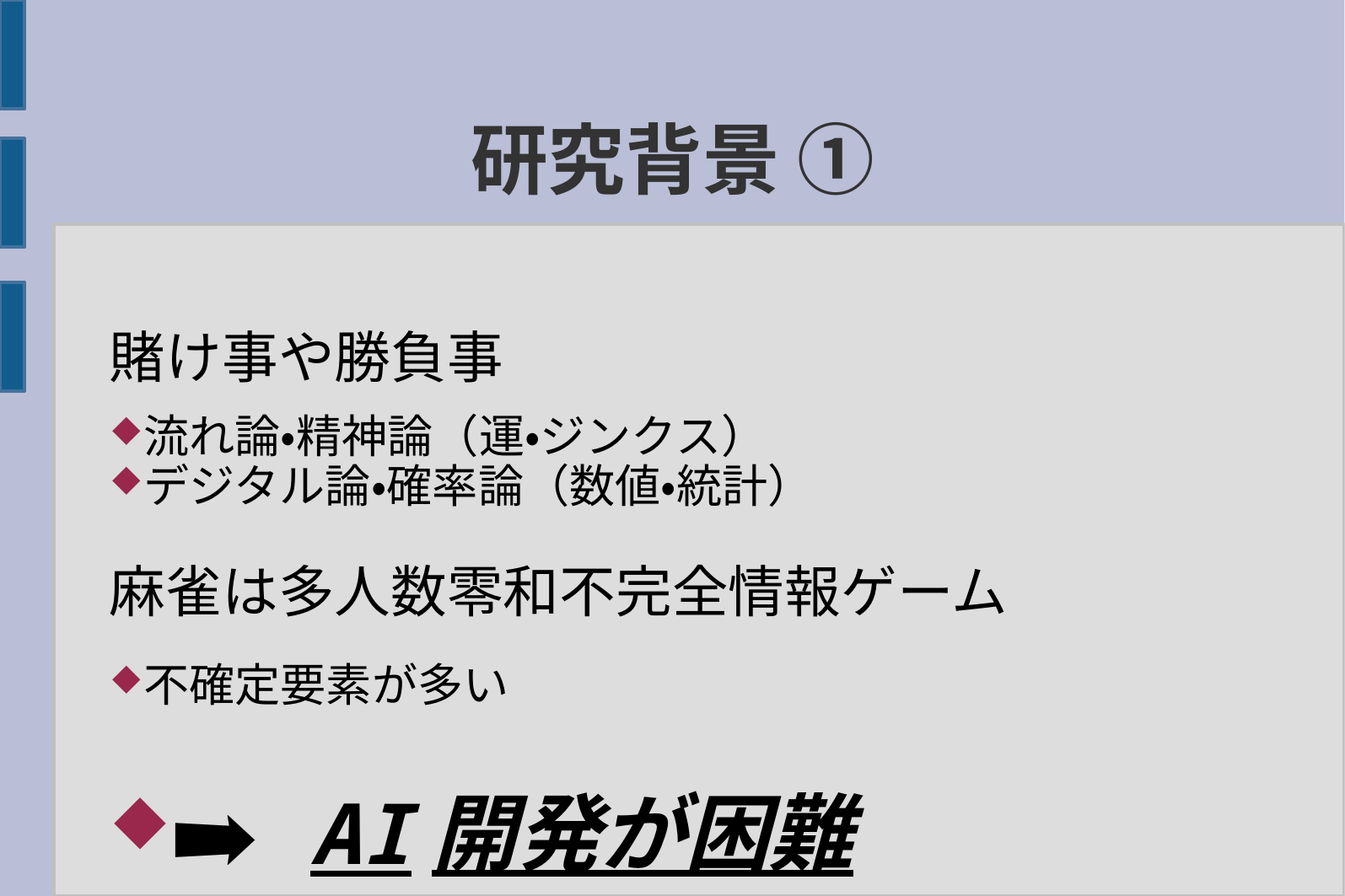

研究背景 ①

賭け事や勝負事
流れ論・精神論（運・ジンクス）
デジタル論・確率論（数値・統計）

麻雀は多人数零和不完全情報ゲーム

不確定要素が多い

➡ AI開発が困難